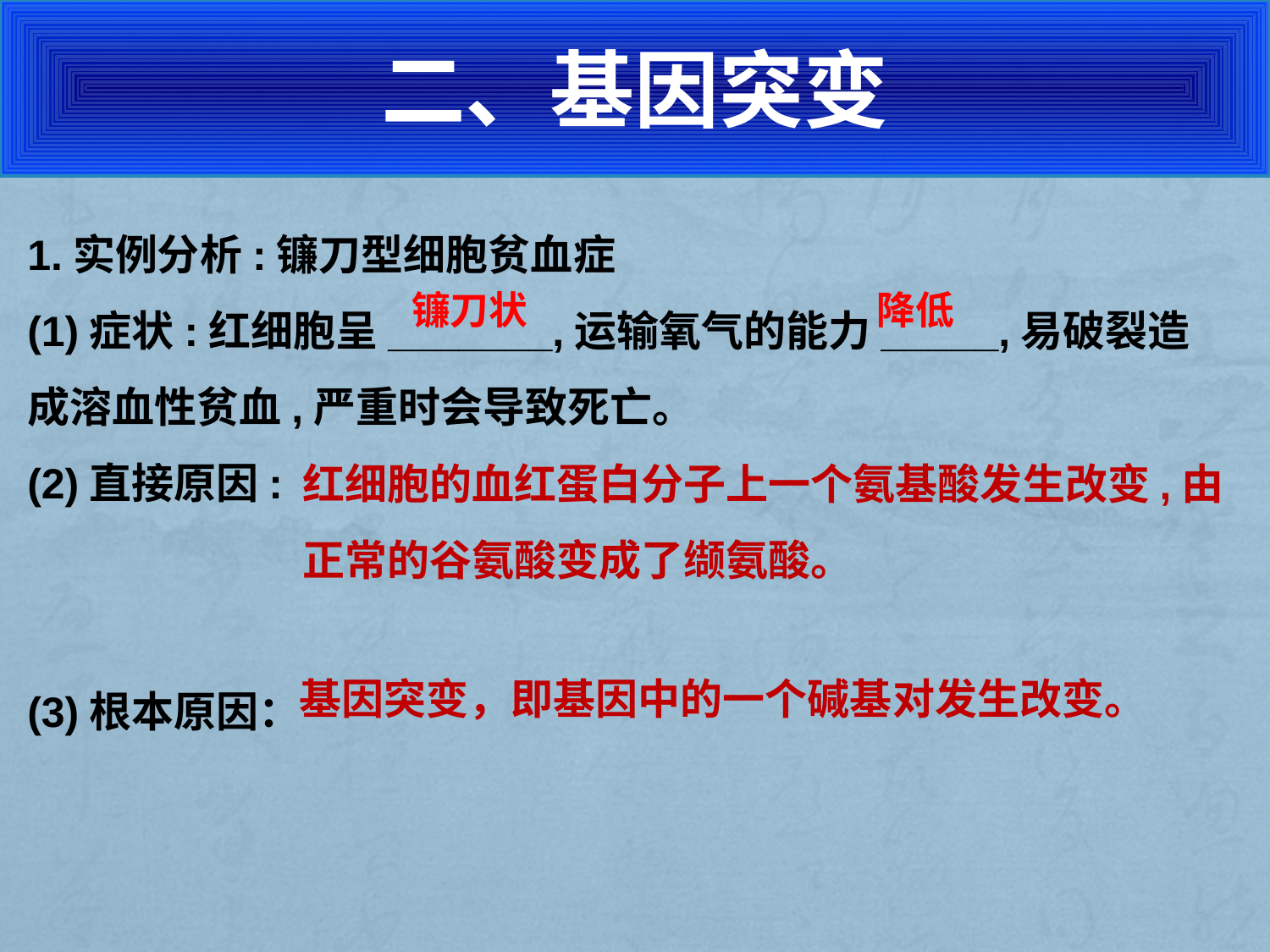

二、基因突变
1.实例分析:镰刀型细胞贫血症
(1)症状:红细胞呈_______,运输氧气的能力_____,易破裂造
成溶血性贫血,严重时会导致死亡。
(2)直接原因:

(3)根本原因：
降低
镰刀状
红细胞的血红蛋白分子上一个氨基酸发生改变,由正常的谷氨酸变成了缬氨酸。
基因突变，即基因中的一个碱基对发生改变。